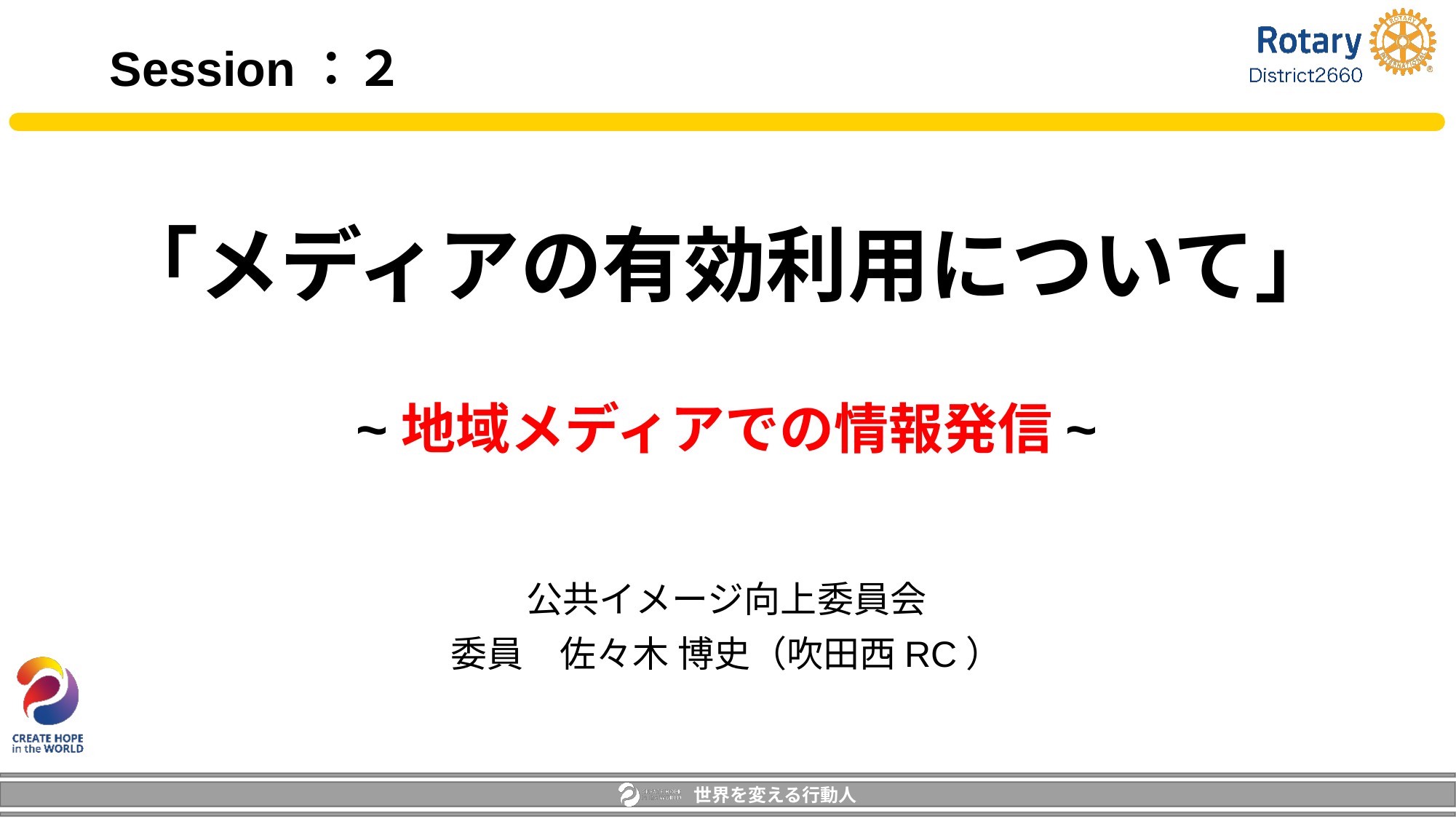

Session：２
# 「メディアの有効利用について」 ~地域メディアでの情報発信~
公共イメージ向上委員会
委員　佐々木 博史（吹田西RC）